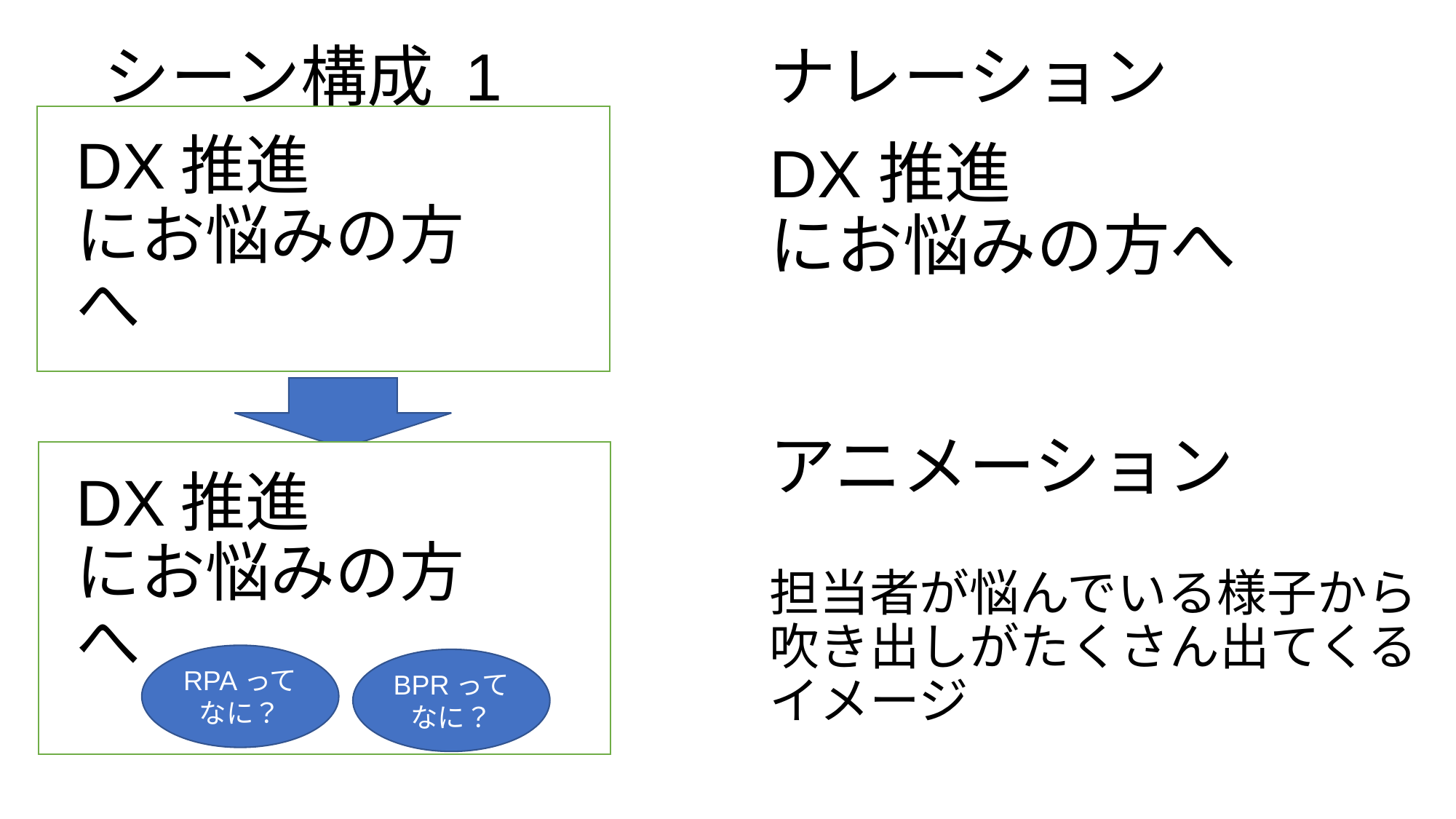

# シーン構成 1
ナレーション
DX推進
にお悩みの方へ

DX推進
にお悩みの方へ

アニメーション

DX推進
にお悩みの方へ
担当者が悩んでいる様子から
吹き出しがたくさん出てくるイメージ
RPAってなに？
BPRってなに？